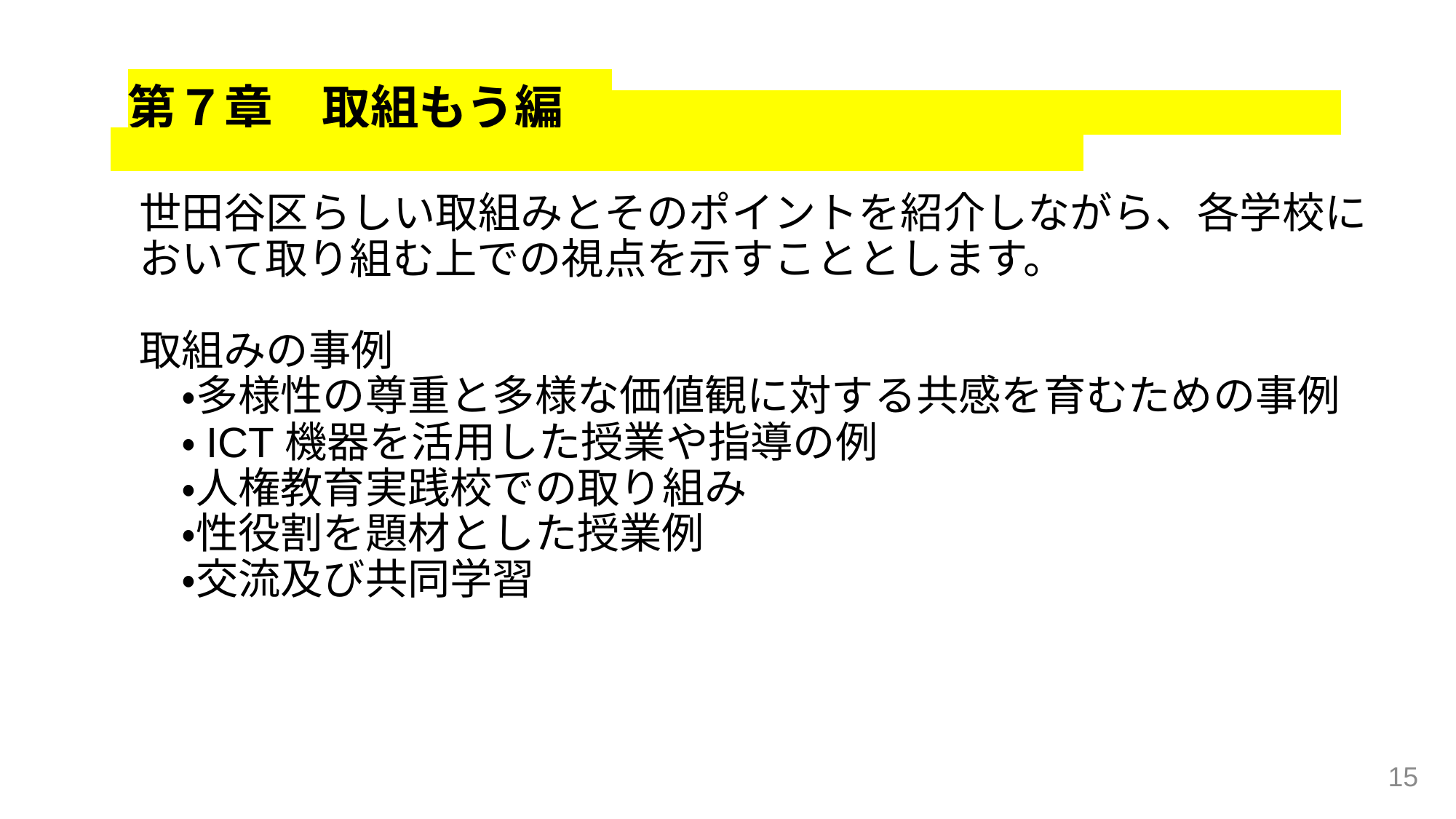

第７章　取組もう編
#
世田谷区らしい取組みとそのポイントを紹介しながら、各学校において取り組む上での視点を示すこととします。

取組みの事例
　・多様性の尊重と多様な価値観に対する共感を育むための事例
　・ICT機器を活用した授業や指導の例
　・人権教育実践校での取り組み
　・性役割を題材とした授業例
　・交流及び共同学習
15